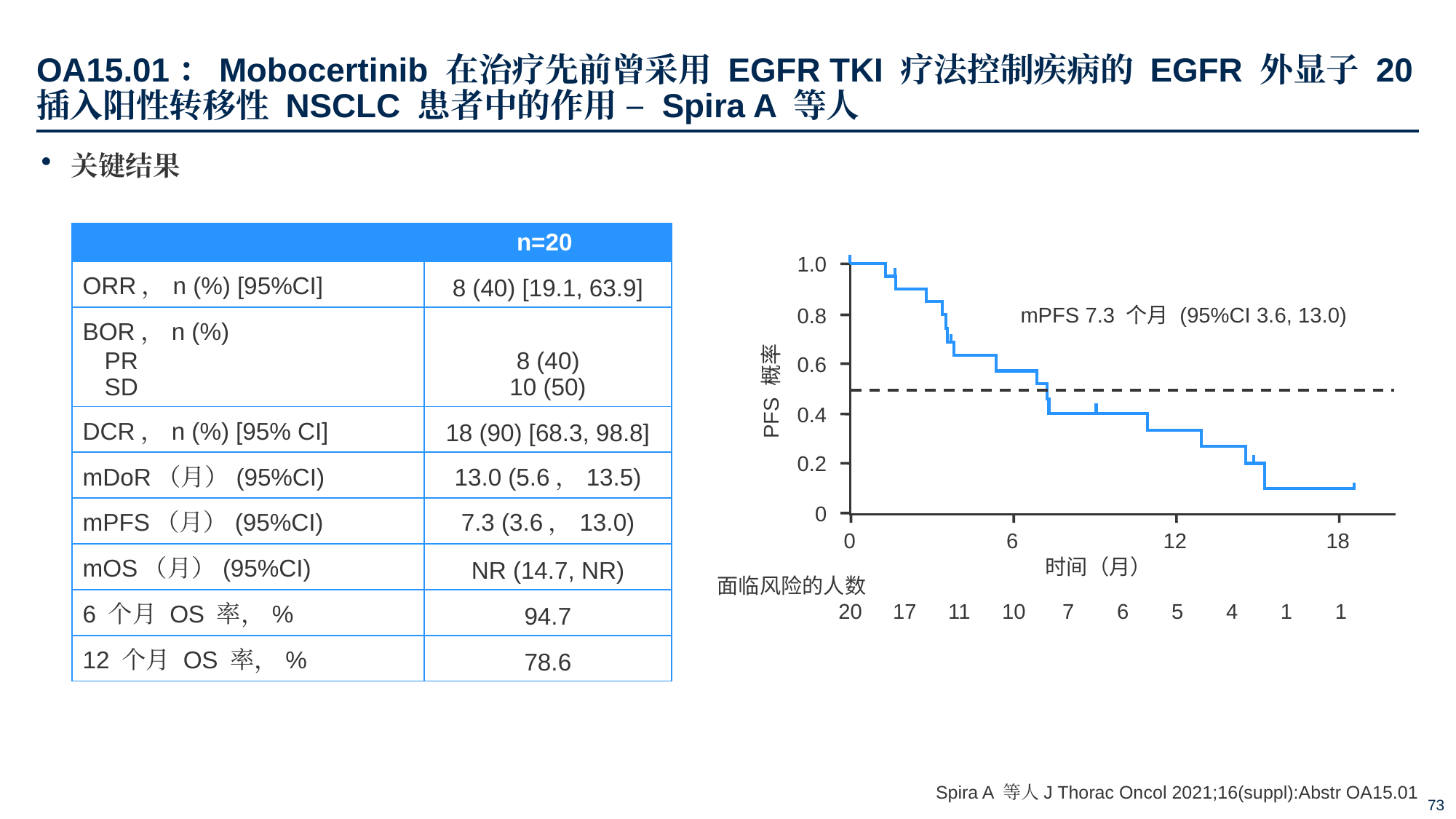

# OA15.01：Mobocertinib 在治疗先前曾采用 EGFR TKI 疗法控制疾病的 EGFR 外显子 20 插入阳性转移性 NSCLC 患者中的作用 – Spira A 等人
关键结果
|  | n=20 |
| --- | --- |
| ORR，n (%) [95%CI] | 8 (40) [19.1, 63.9] |
| BOR，n (%) PR SD | 8 (40) 10 (50) |
| DCR，n (%) [95% CI] | 18 (90) [68.3, 98.8] |
| mDoR（月）(95%CI) | 13.0 (5.6，13.5) |
| mPFS（月）(95%CI) | 7.3 (3.6，13.0) |
| mOS（月）(95%CI) | NR (14.7, NR) |
| 6 个月 OS 率，% | 94.7 |
| 12 个月 OS 率，% | 78.6 |
1.0

0.8

0.6

PFS 概率
0.4

0.2

0

mPFS 7.3 个月 (95%CI 3.6, 13.0)

0
6
12
18
时间（月）
面临风险的人数
20
17
11
10
7
6
5
4
1
1
Spira A 等人J Thorac Oncol 2021;16(suppl):Abstr OA15.01